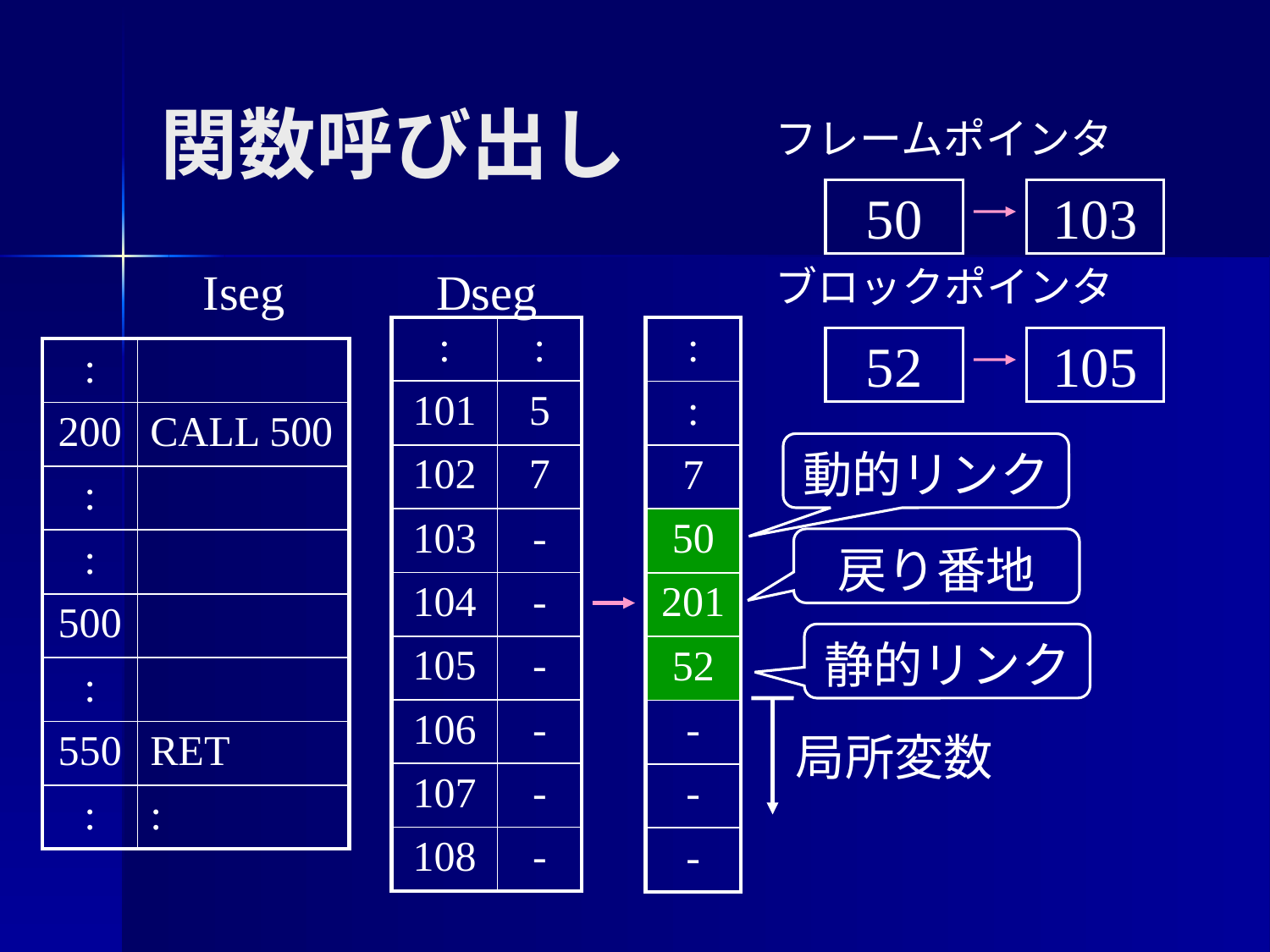

関数呼び出し
フレームポインタ
50
103

Iseg
Dseg
ブロックポインタ
| : | : |
| --- | --- |
| 101 | 5 |
| 102 | 7 |
| 103 | - |
| 104 | - |
| 105 | - |
| 106 | - |
| 107 | - |
| 108 | - |
| : |
| --- |
| : |
| 7 |
| 50 |
| 201 |
| 52 |
| - |
| - |
| - |
52
105

| : |  |
| --- | --- |
| 200 | CALL 500 |
| : |  |
| : |  |
| 500 |  |
| : |  |
| 550 | RET |
| : | : |
動的リンク
戻り番地

静的リンク

局所変数